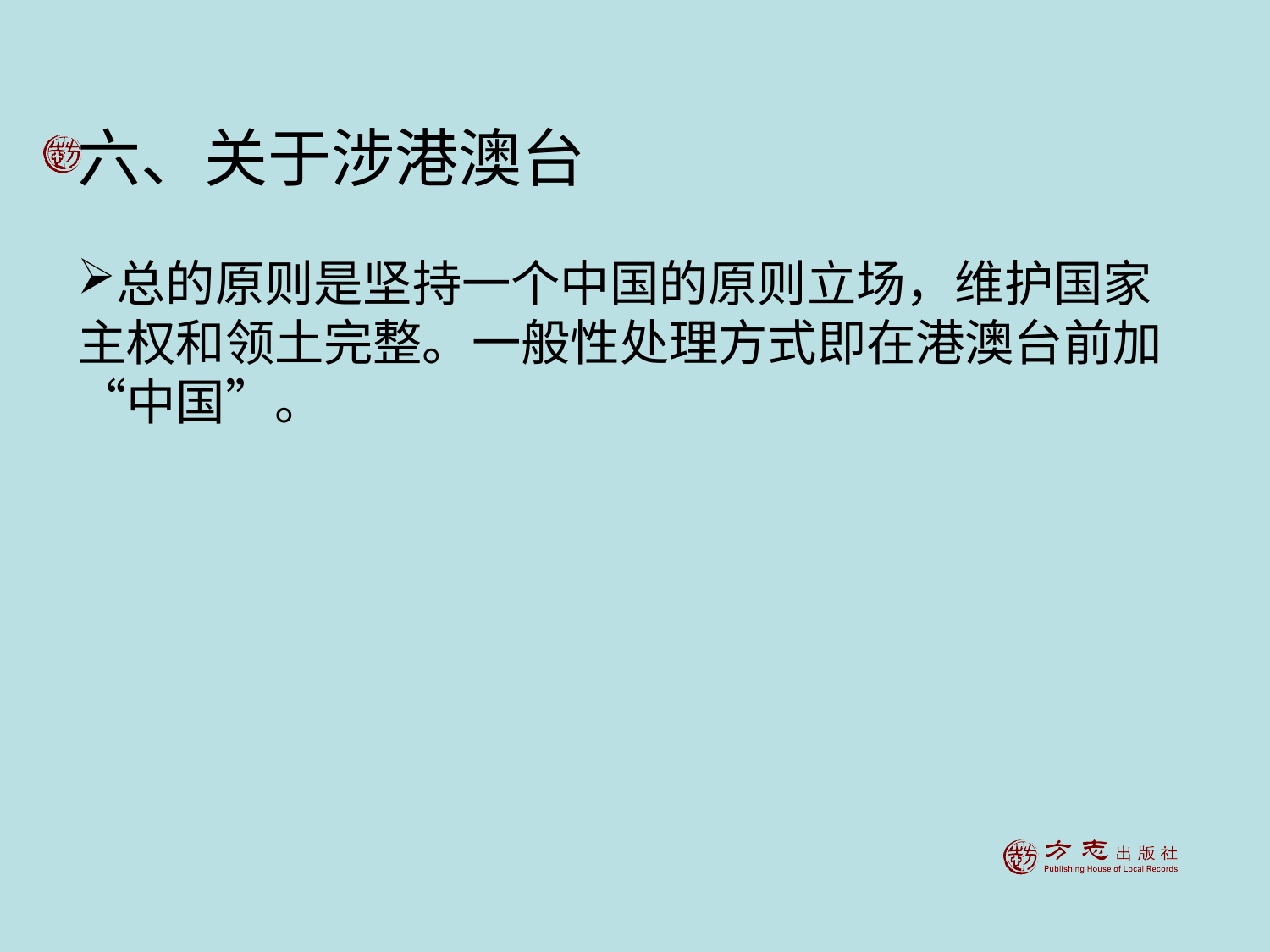

# 六、关于涉港澳台
总的原则是坚持一个中国的原则立场，维护国家主权和领土完整。一般性处理方式即在港澳台前加“中国”。